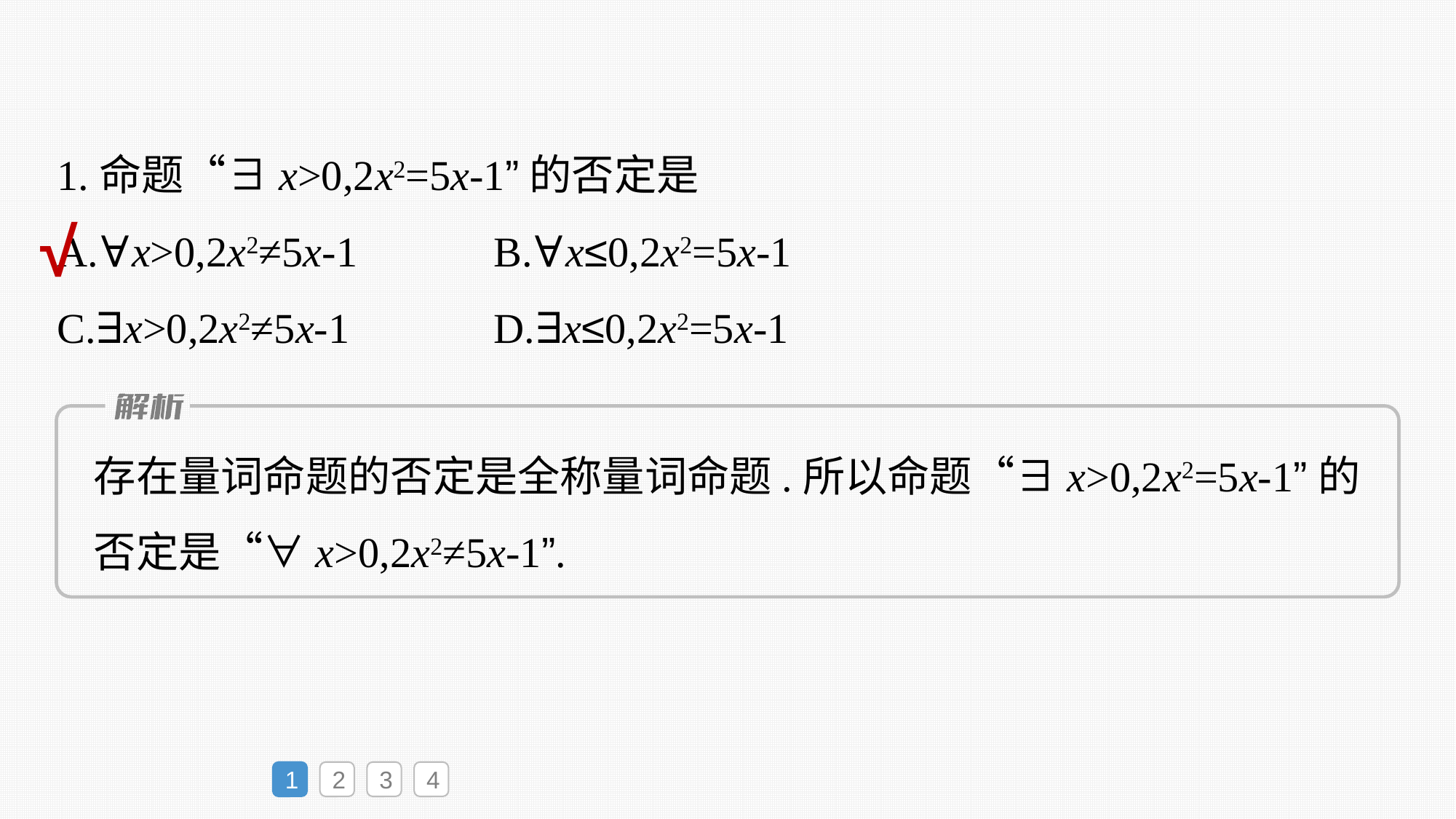

1.命题“∃x>0,2x2=5x-1”的否定是
A.∀x>0,2x2≠5x-1		B.∀x≤0,2x2=5x-1
C.∃x>0,2x2≠5x-1		D.∃x≤0,2x2=5x-1
√

存在量词命题的否定是全称量词命题.所以命题“∃x>0,2x2=5x-1”的否定是“∀x>0,2x2≠5x-1”.
1
2
3
4